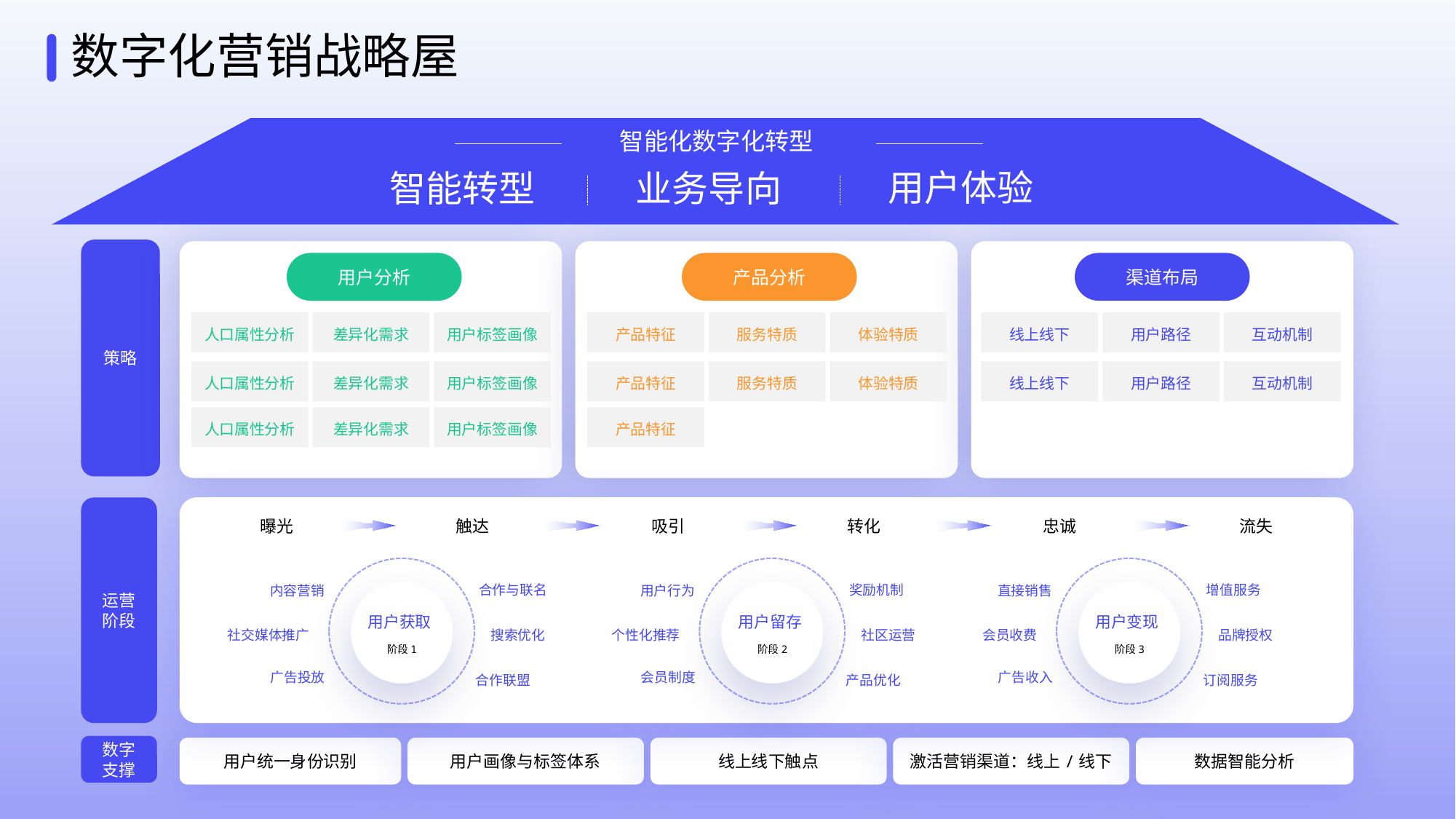

数字化营销战略屋

智能化数字化转型
消费品行业数字化营销及运营体系
用户体验
智能转型
业务导向
策略

产品分析
渠道布局
用户分析
人口属性分析
差异化需求
用户标签画像
产品特征
服务特质
体验特质
线上线下
用户路径
互动机制
人口属性分析
差异化需求
用户标签画像
产品特征
服务特质
体验特质
线上线下
用户路径
互动机制
人口属性分析
差异化需求
用户标签画像
产品特征

运营阶段
曝光
触达
吸引
转化
忠诚
流失

合作与联名
奖励机制
增值服务
内容营销
用户行为
直接销售

用户获取
用户留存
用户变现
社交媒体推广
搜索优化
个性化推荐
社区运营
会员收费
品牌授权
阶段1
阶段2
阶段3
广告投放
会员制度
广告收入
合作联盟
产品优化
订阅服务
数字
支撑
用户统一身份识别
用户画像与标签体系
线上线下触点
激活营销渠道：线上/线下
数据智能分析